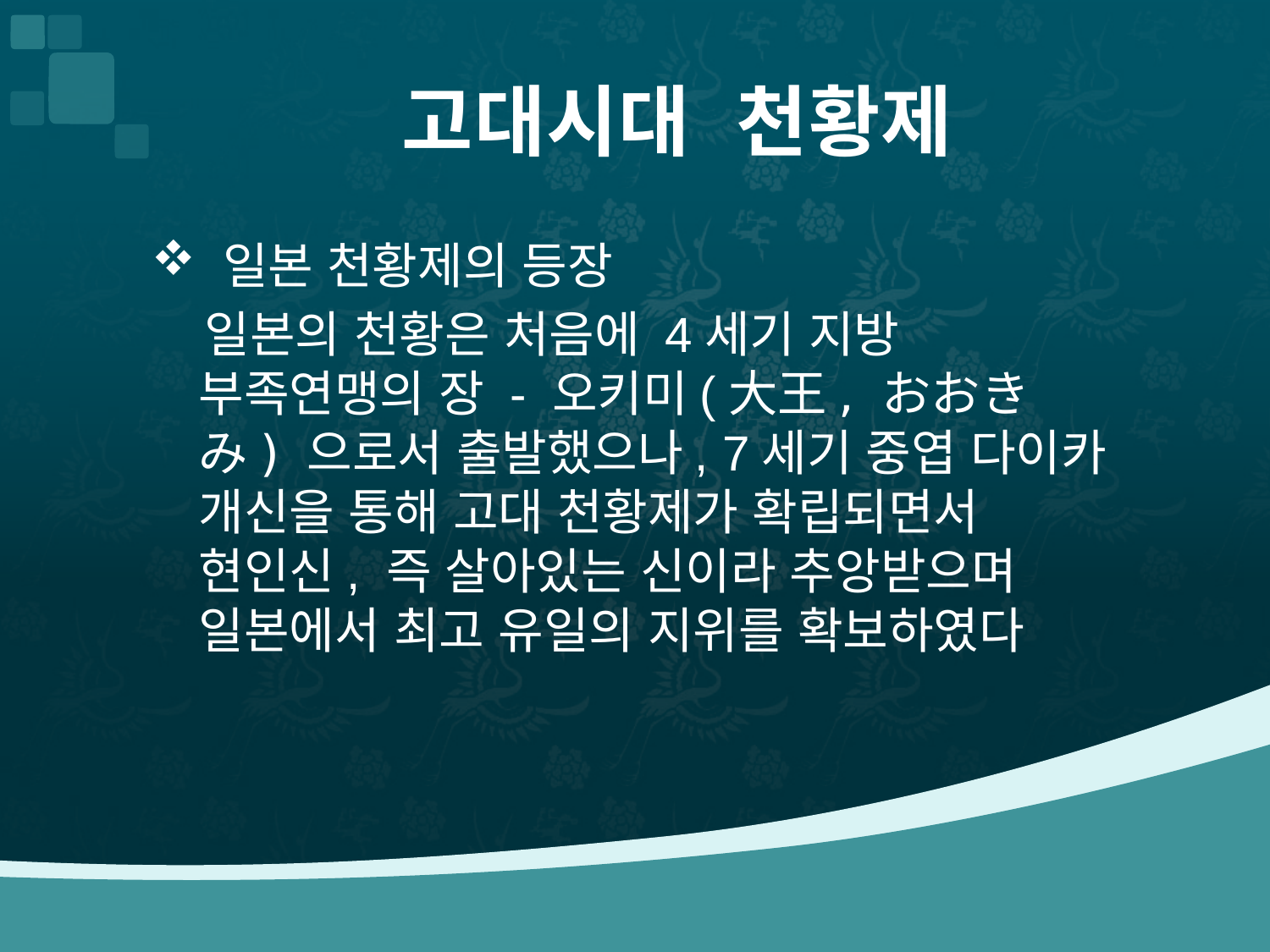

# 고대시대  천황제
일본 천황제의 등장
   일본의 천황은 처음에 4세기 지방 부족연맹의 장 - 오키미(大王, おおきみ) 으로서 출발했으나, 7세기 중엽 다이카 개신을 통해 고대 천황제가 확립되면서 현인신, 즉 살아있는 신이라 추앙받으며 일본에서 최고 유일의 지위를 확보하였다